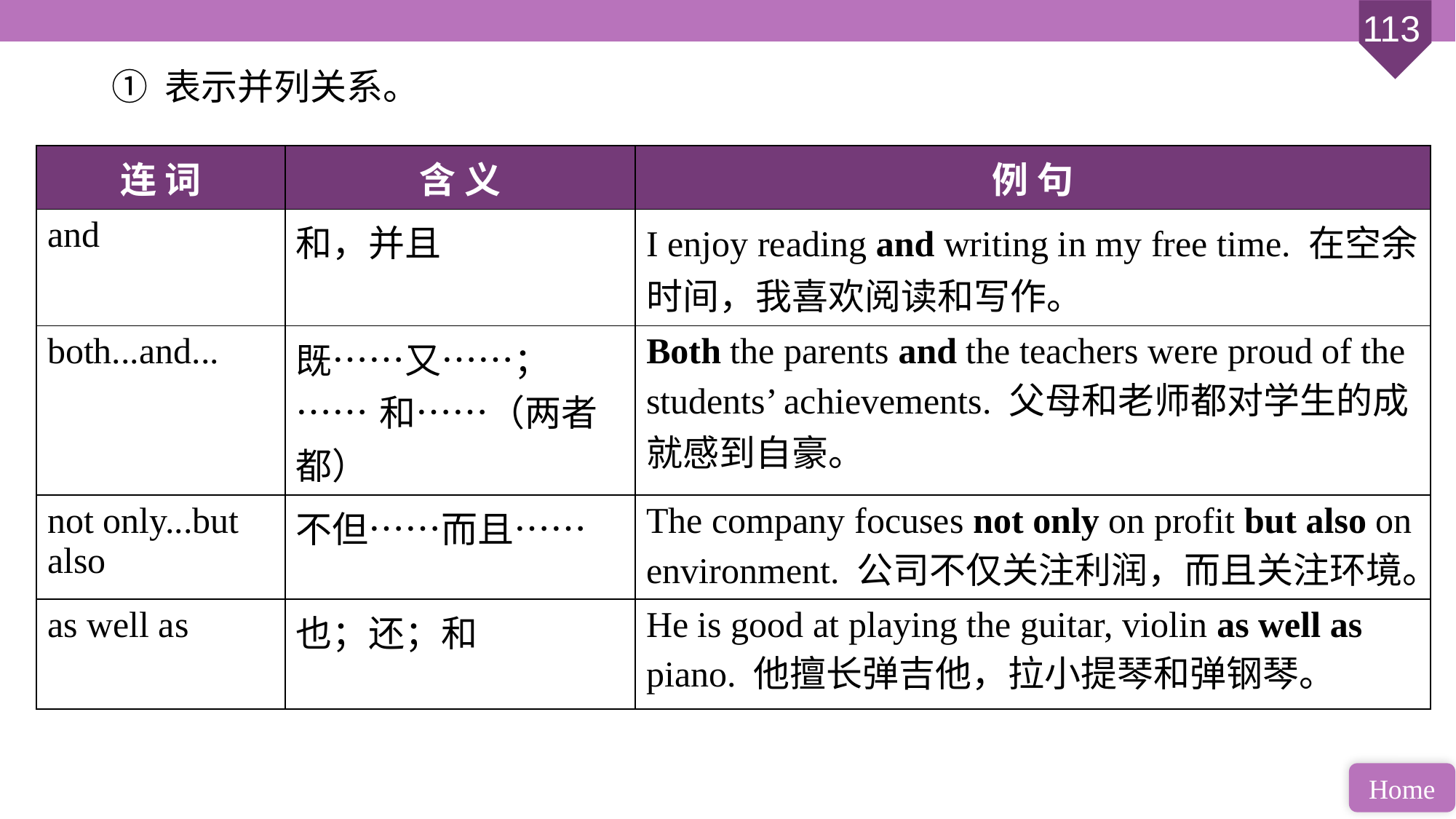

① 表示并列关系。
| 连 词 | 含 义 | 例 句 |
| --- | --- | --- |
| and | 和，并且 | I enjoy reading and writing in my free time. 在空余时间，我喜欢阅读和写作。 |
| both...and... | 既……又……； ……和……（两者都） | Both the parents and the teachers were proud of the students’ achievements. 父母和老师都对学生的成就感到自豪。 |
| not only...but also | 不但……而且…… | The company focuses not only on profit but also on environment. 公司不仅关注利润，而且关注环境。 |
| as well as | 也；还；和 | He is good at playing the guitar, violin as well as piano. 他擅长弹吉他，拉小提琴和弹钢琴。 |